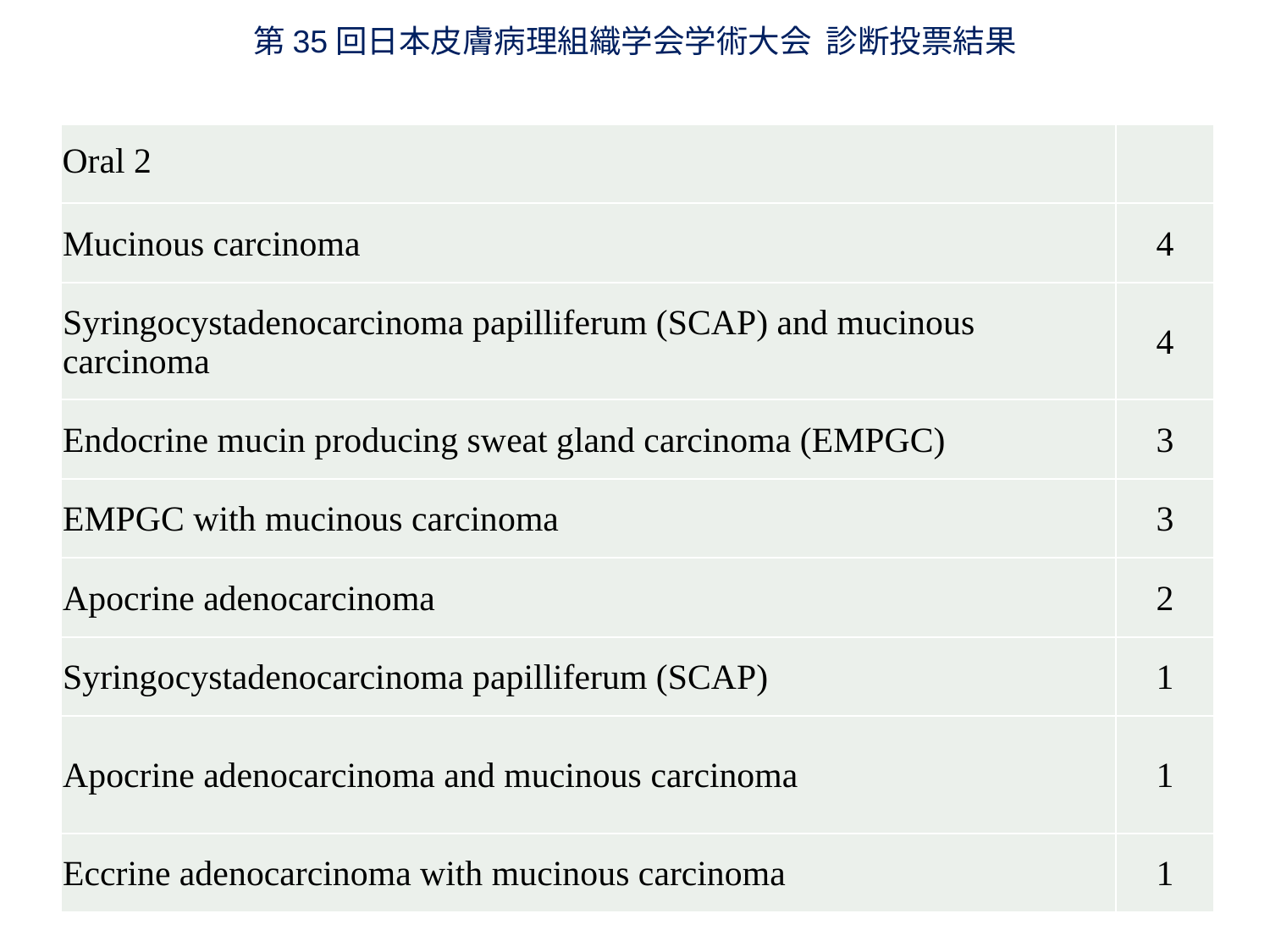

第35回日本皮膚病理組織学会学術大会  診断投票結果
| Oral 2 |  |
| --- | --- |
| Mucinous carcinoma | 4 |
| Syringocystadenocarcinoma papilliferum (SCAP) and mucinous carcinoma | 4 |
| Endocrine mucin producing sweat gland carcinoma (EMPGC) | 3 |
| EMPGC with mucinous carcinoma | 3 |
| Apocrine adenocarcinoma | 2 |
| Syringocystadenocarcinoma papilliferum (SCAP) | 1 |
| Apocrine adenocarcinoma and mucinous carcinoma | 1 |
| Eccrine adenocarcinoma with mucinous carcinoma | 1 |